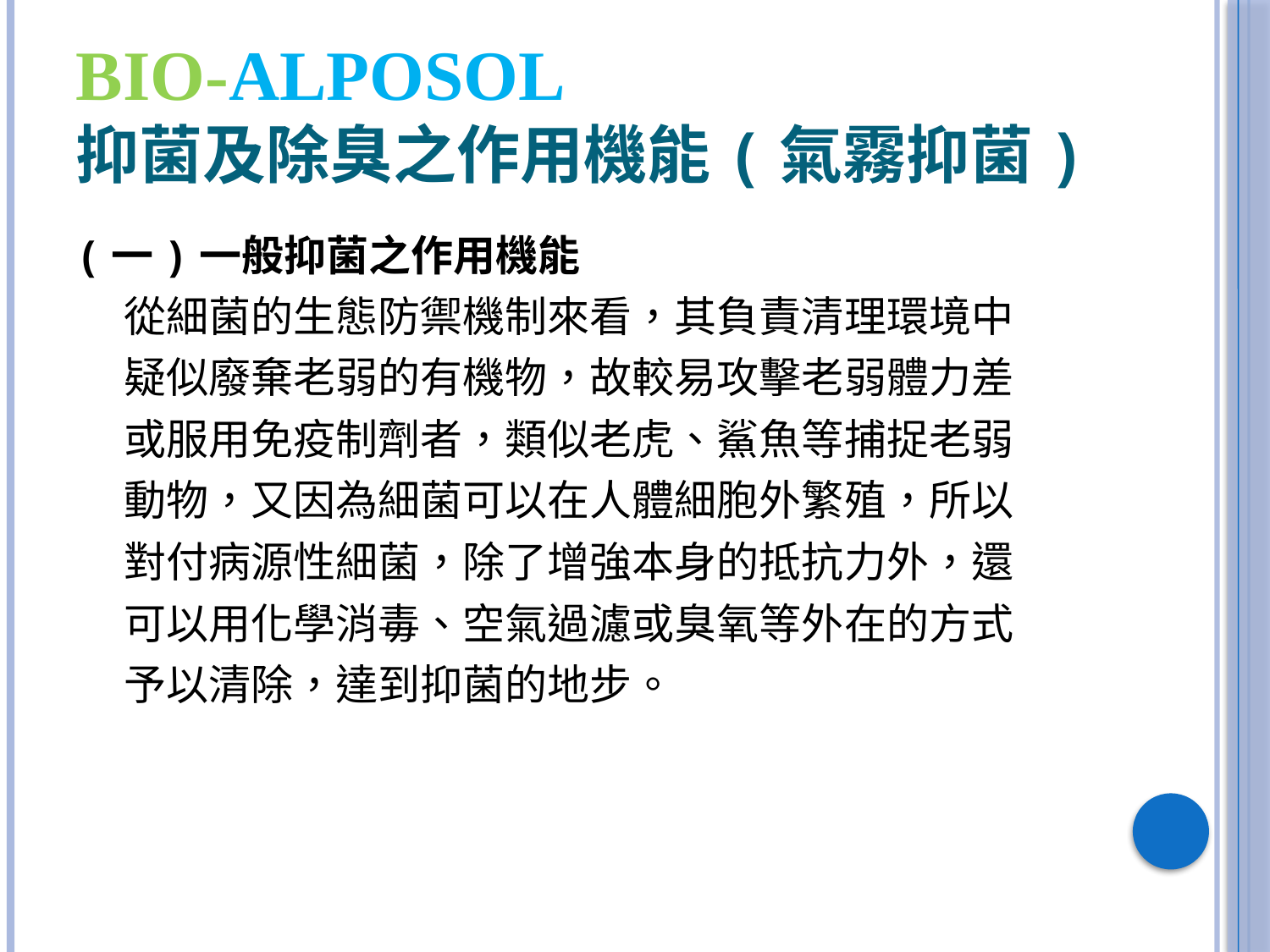

# BIO-ALPOSOL 抑菌及除臭之作用機能(氣霧抑菌)
(一)一般抑菌之作用機能
    從細菌的生態防禦機制來看，其負責清理環境中
    疑似廢棄老弱的有機物，故較易攻擊老弱體力差
    或服用免疫制劑者，類似老虎、鯊魚等捕捉老弱
    動物，又因為細菌可以在人體細胞外繁殖，所以
    對付病源性細菌，除了增強本身的抵抗力外，還
    可以用化學消毒、空氣過濾或臭氧等外在的方式
    予以清除，達到抑菌的地步。